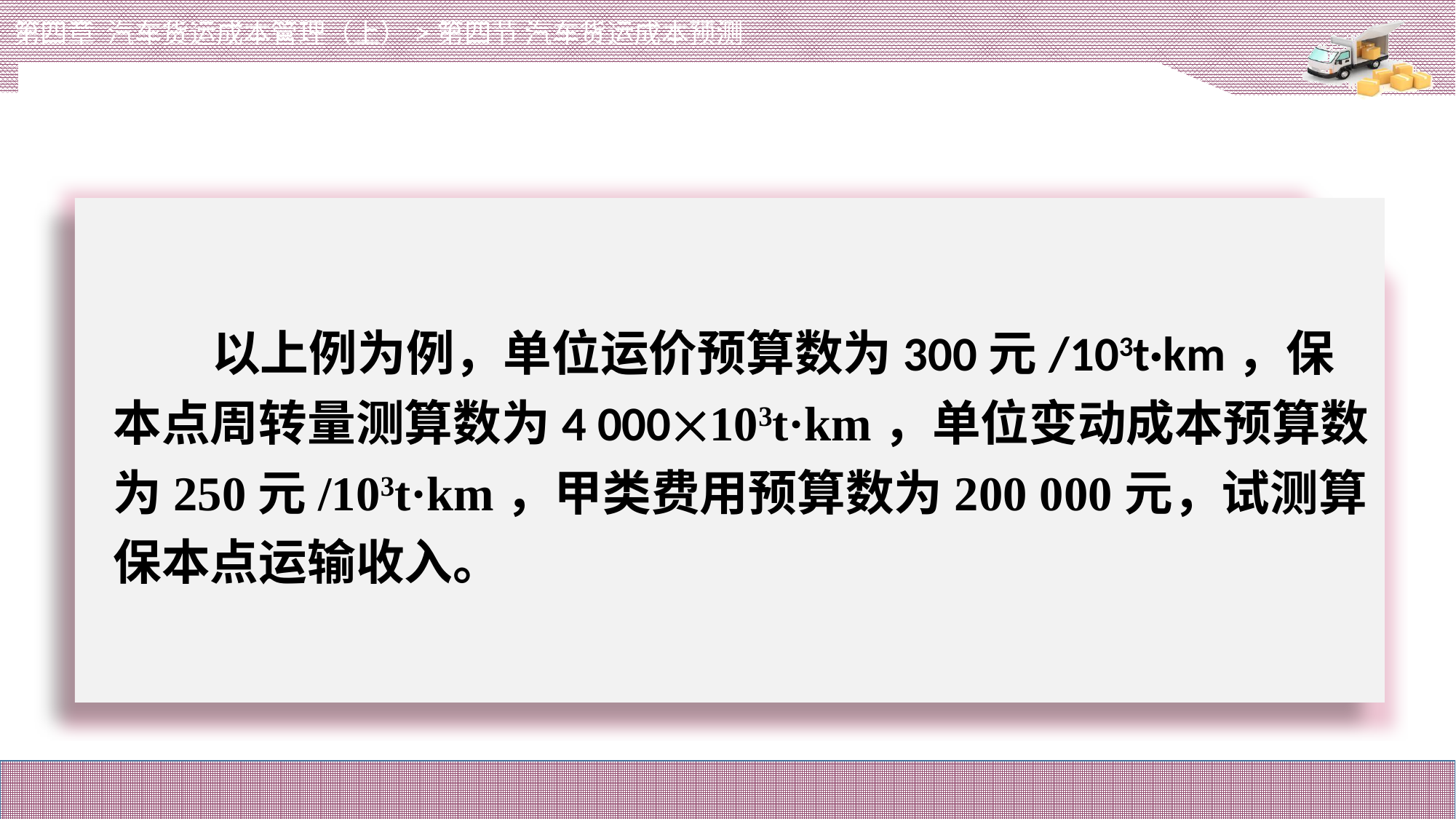

第四章  汽车货运成本管理（上）>第四节 汽车货运成本预测
# 以上例为例，单位运价预算数为300元/103t·km，保本点周转量测算数为4 000×103t·km，单位变动成本预算数为250元/103t·km，甲类费用预算数为200 000元，试测算保本点运输收入。